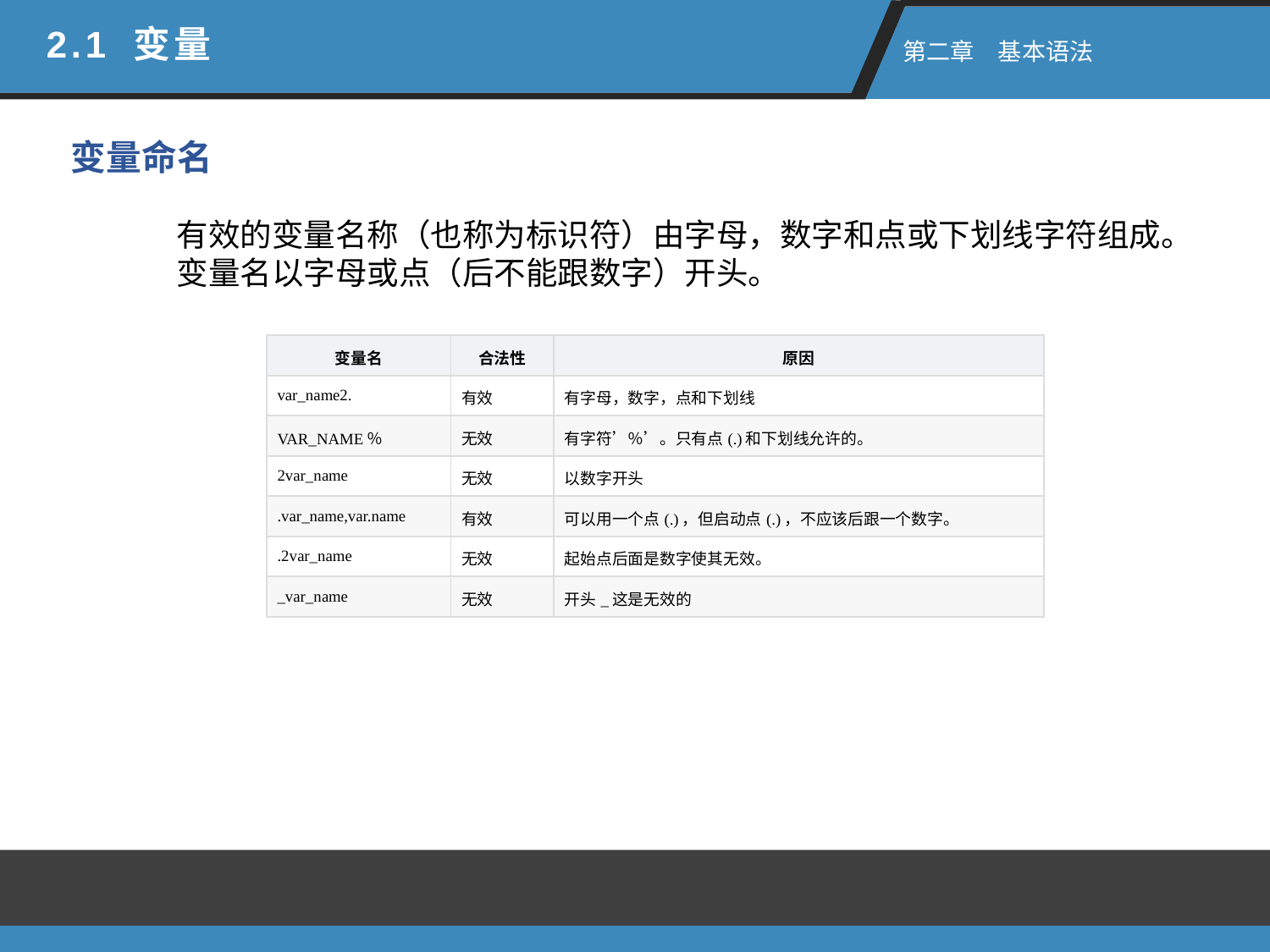

2.1 变量
  第二章　基本语法
变量命名
有效的变量名称（也称为标识符）由字母，数字和点或下划线字符组成。变量名以字母或点（后不能跟数字）开头。
| 变量名 | 合法性 | 原因 |
| --- | --- | --- |
| var\_name2. | 有效 | 有字母，数字，点和下划线 |
| VAR\_NAME％ | 无效 | 有字符’％’。只有点(.)和下划线允许的。 |
| 2var\_name | 无效 | 以数字开头 |
| .var\_name,var.name | 有效 | 可以用一个点(.)，但启动点(.)，不应该后跟一个数字。 |
| .2var\_name | 无效 | 起始点后面是数字使其无效。 |
| \_var\_name | 无效 | 开头\_这是无效的 |